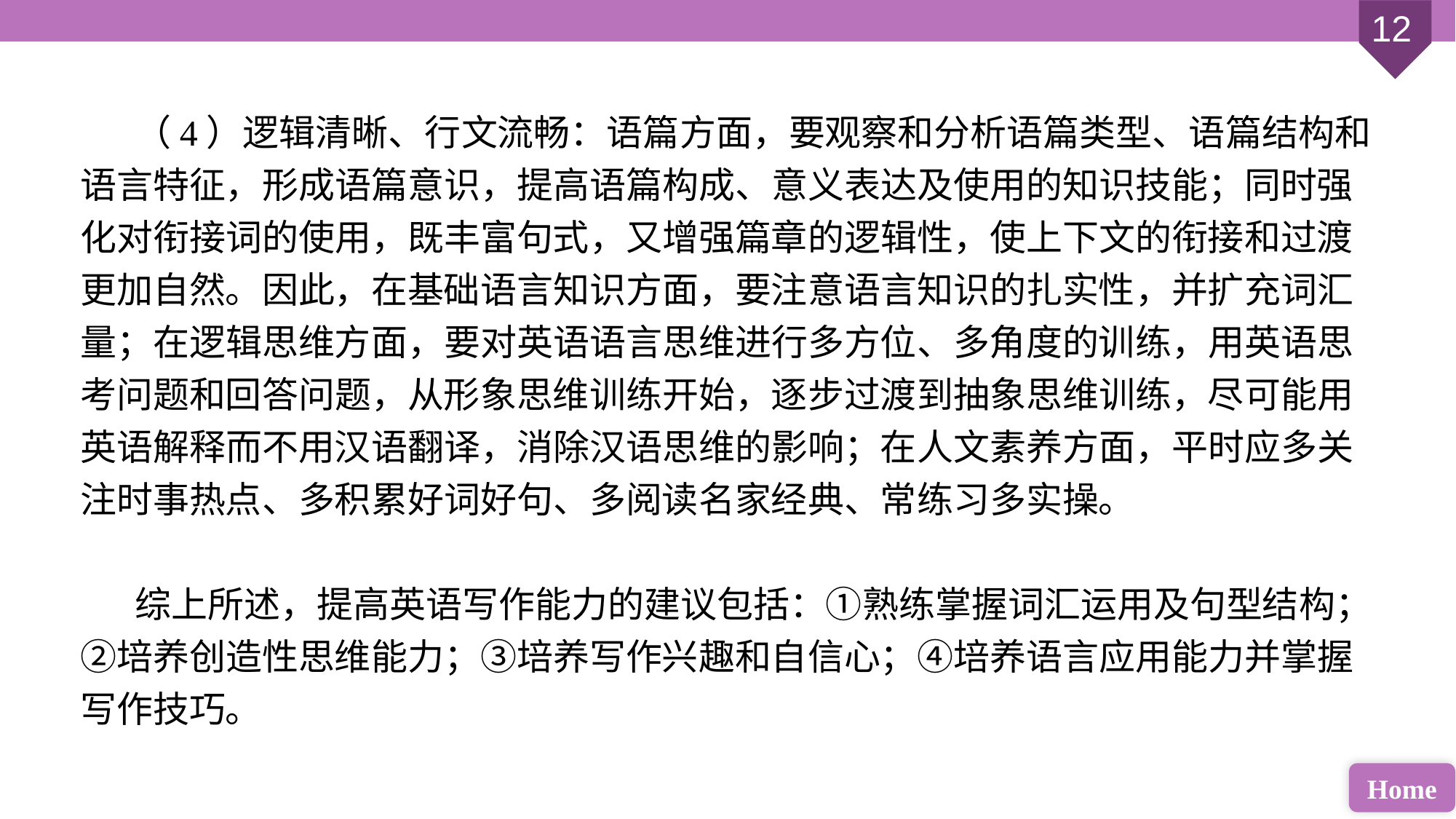

（4）逻辑清晰、行文流畅：语篇方面，要观察和分析语篇类型、语篇结构和语言特征，形成语篇意识，提高语篇构成、意义表达及使用的知识技能；同时强化对衔接词的使用，既丰富句式，又增强篇章的逻辑性，使上下文的衔接和过渡更加自然。因此，在基础语言知识方面，要注意语言知识的扎实性，并扩充词汇量；在逻辑思维方面，要对英语语言思维进行多方位、多角度的训练，用英语思考问题和回答问题，从形象思维训练开始，逐步过渡到抽象思维训练，尽可能用英语解释而不用汉语翻译，消除汉语思维的影响；在人文素养方面，平时应多关注时事热点、多积累好词好句、多阅读名家经典、常练习多实操。

综上所述，提高英语写作能力的建议包括：①熟练掌握词汇运用及句型结构；②培养创造性思维能力；③培养写作兴趣和自信心；④培养语言应用能力并掌握写作技巧。